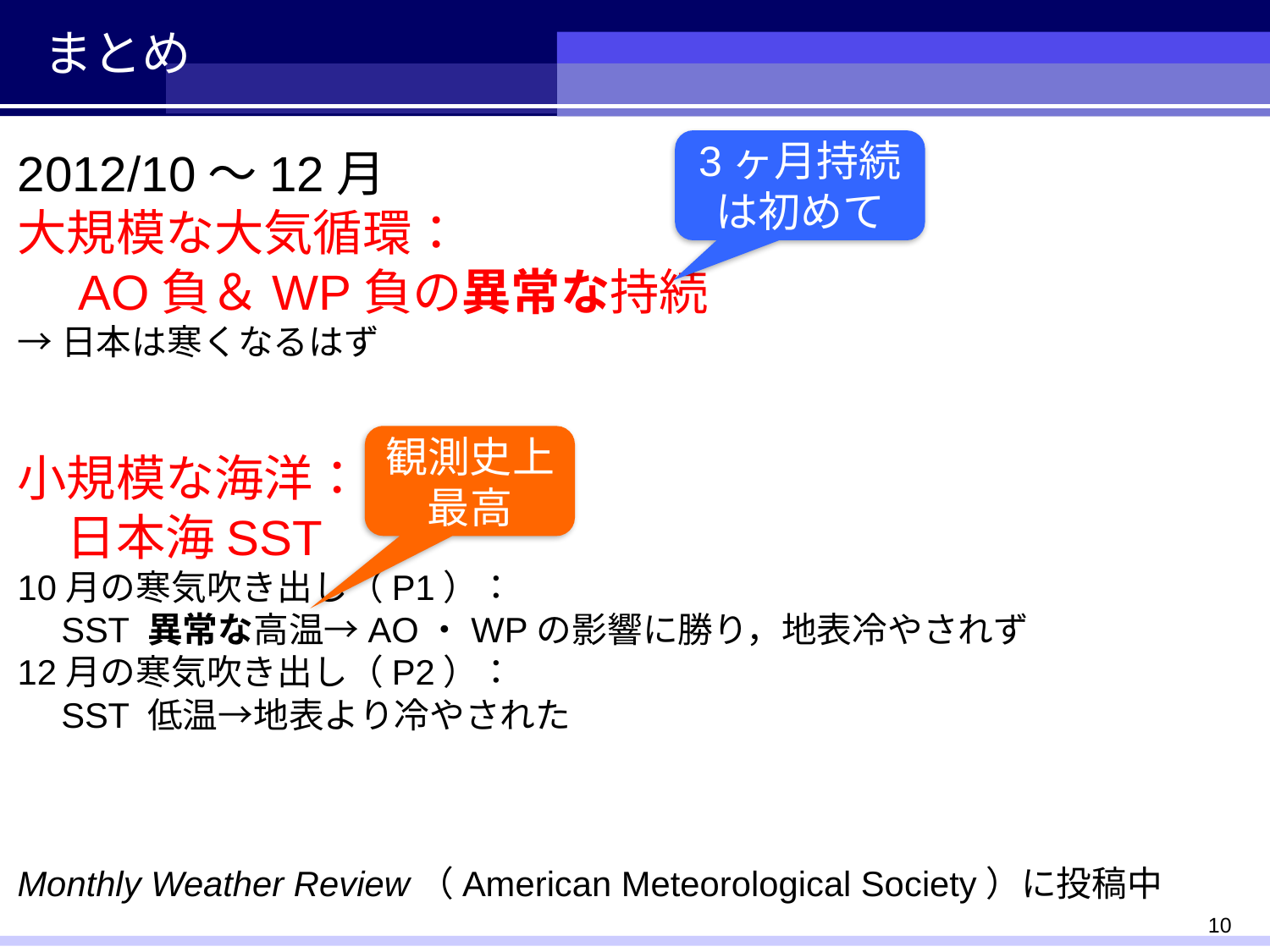

まとめ
3ヶ月持続
は初めて
2012/10～12月
大規模な大気循環：
　AO負＆WP負の異常な持続
→日本は寒くなるはず

小規模な海洋：
　日本海SST
10月の寒気吹き出し（P1）：
　SST 異常な高温→AO・WPの影響に勝り，地表冷やされず
12月の寒気吹き出し（P2）：
　SST 低温→地表より冷やされた

Monthly Weather Review（American Meteorological Society）に投稿中
観測史上
最高
10